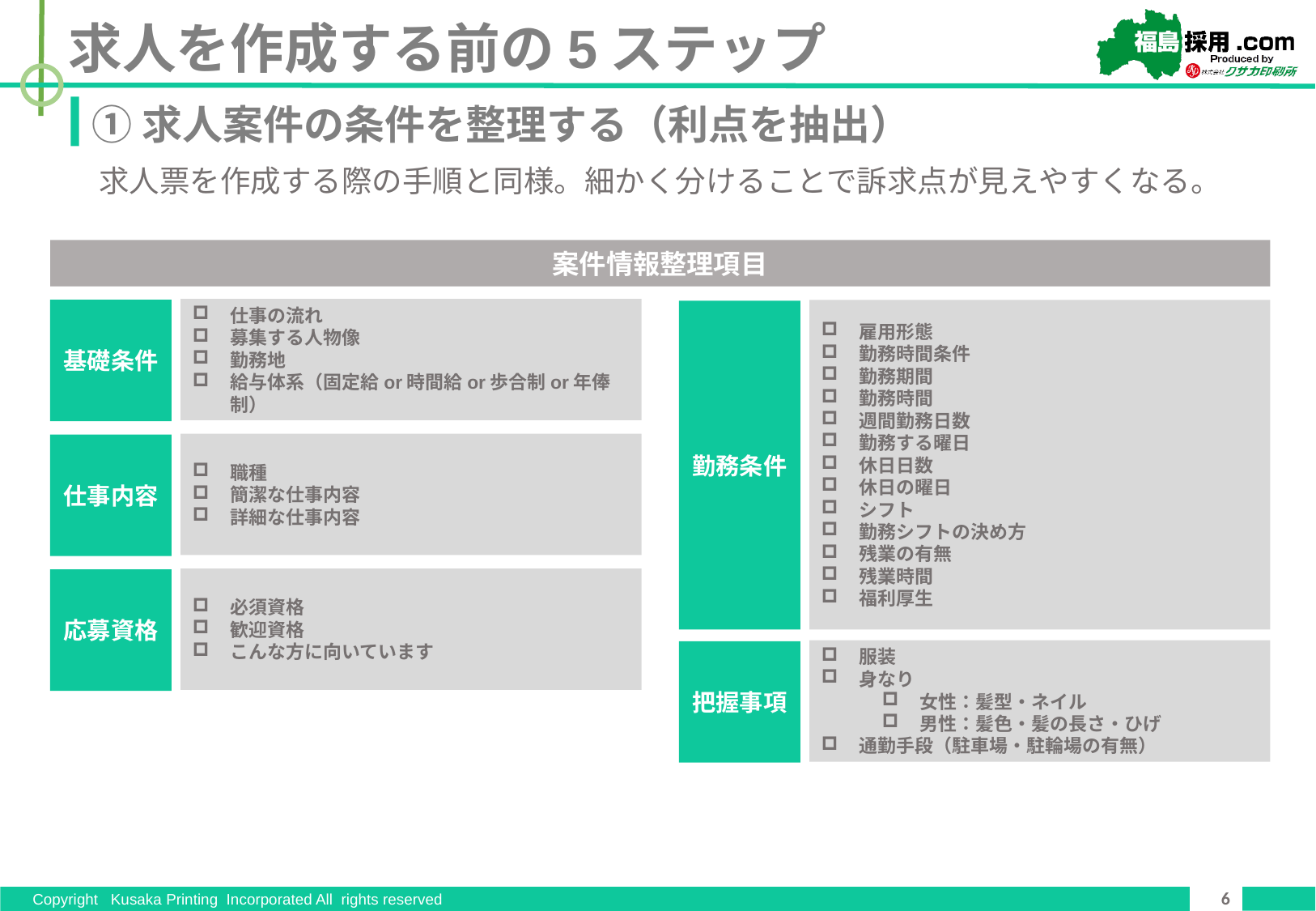

求人を作成する前の5ステップ
①求人案件の条件を整理する（利点を抽出）
求人票を作成する際の手順と同様。細かく分けることで訴求点が見えやすくなる。
案件情報整理項目
仕事の流れ
募集する人物像
勤務地
給与体系（固定給or時間給or歩合制or年俸制）
基礎条件
雇用形態
勤務時間条件
勤務期間
勤務時間
週間勤務日数
勤務する曜日
休日日数
休日の曜日
シフト
勤務シフトの決め方
残業の有無
残業時間
福利厚生
勤務条件
職種
簡潔な仕事内容
詳細な仕事内容
仕事内容
必須資格
歓迎資格
こんな方に向いています
応募資格
服装
身なり
女性：髪型・ネイル
男性：髪色・髪の長さ・ひげ
通勤手段（駐車場・駐輪場の有無）
把握事項